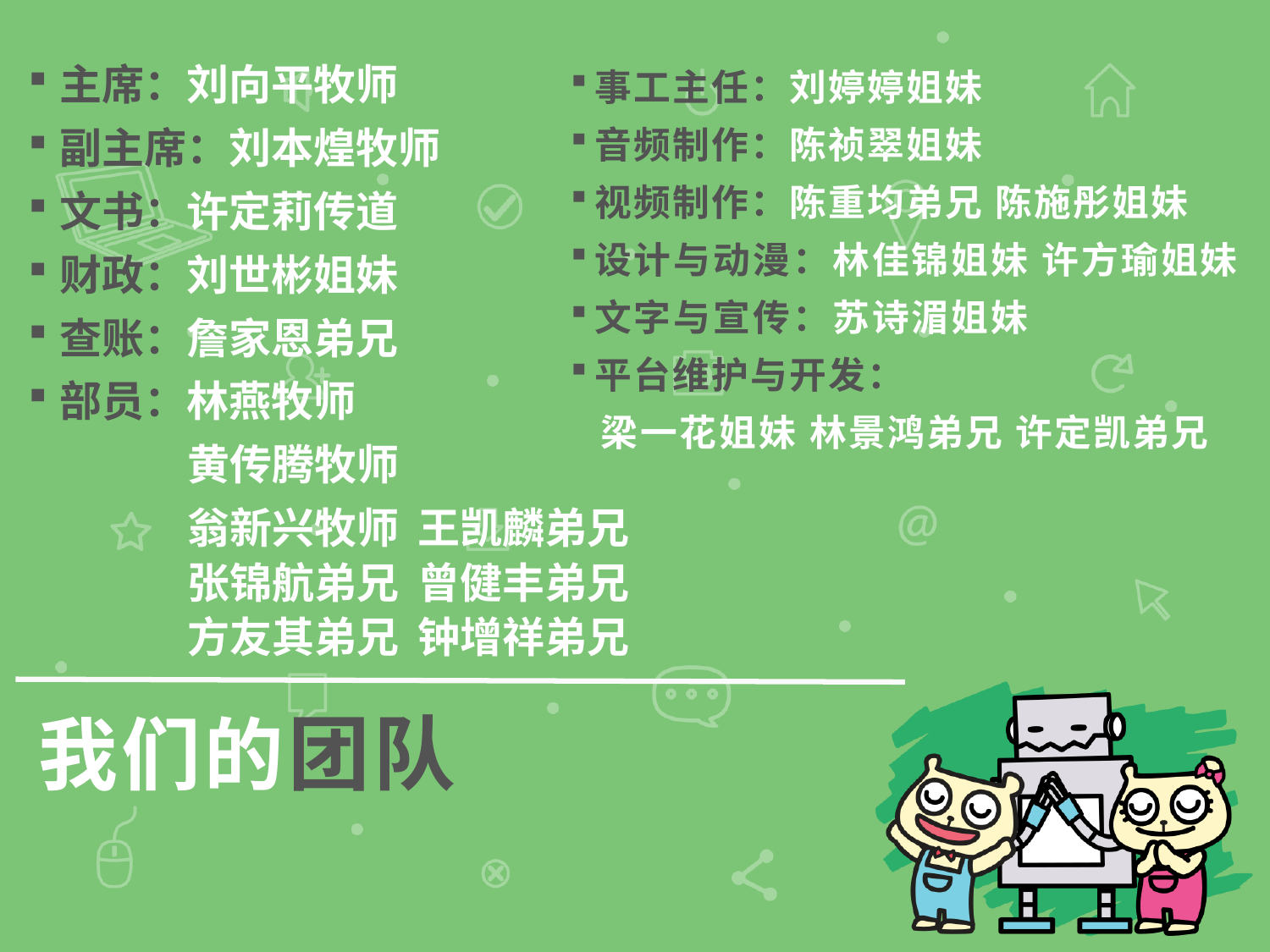

主席：刘向平牧师
副主席：刘本煌牧师
文书：许定莉传道
财政：刘世彬姐妹
查账：詹家恩弟兄
部员：林燕牧师
黄传腾牧师
翁新兴牧师  王凯麟弟兄
张锦航弟兄  曾健丰弟兄
方友其弟兄  钟增祥弟兄
事工主任：刘婷婷姐妹
音频制作：陈祯翠姐妹
视频制作：陈重均弟兄 陈施彤姐妹
设计与动漫：林佳锦姐妹 许方瑜姐妹
文字与宣传：苏诗湄姐妹
平台维护与开发：
  梁一花姐妹 林景鸿弟兄 许定凯弟兄

我们的团队